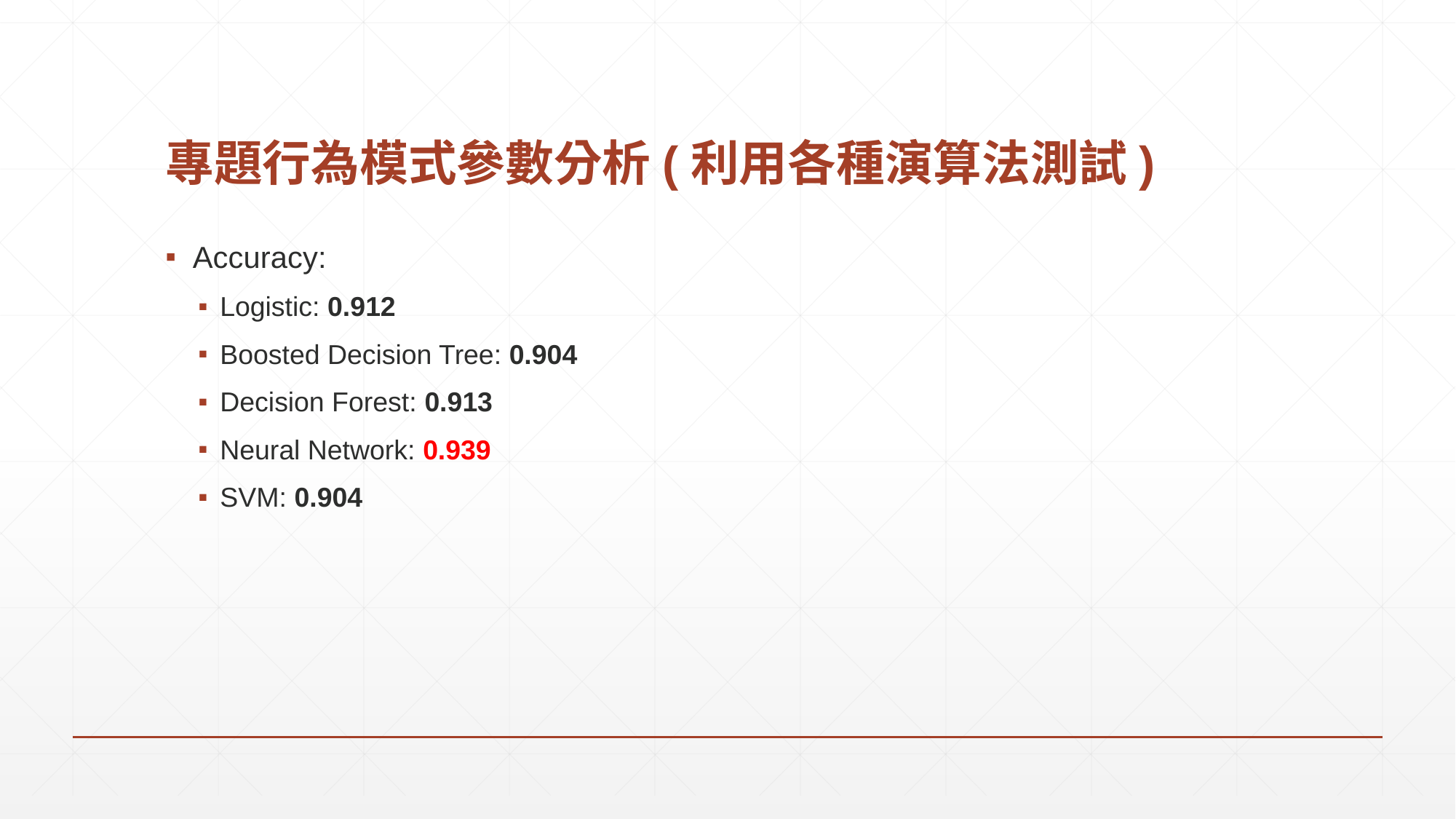

# 專題行為模式參數分析(利用各種演算法測試)
Accuracy:
Logistic: 0.912
Boosted Decision Tree: 0.904
Decision Forest: 0.913
Neural Network: 0.939
SVM: 0.904